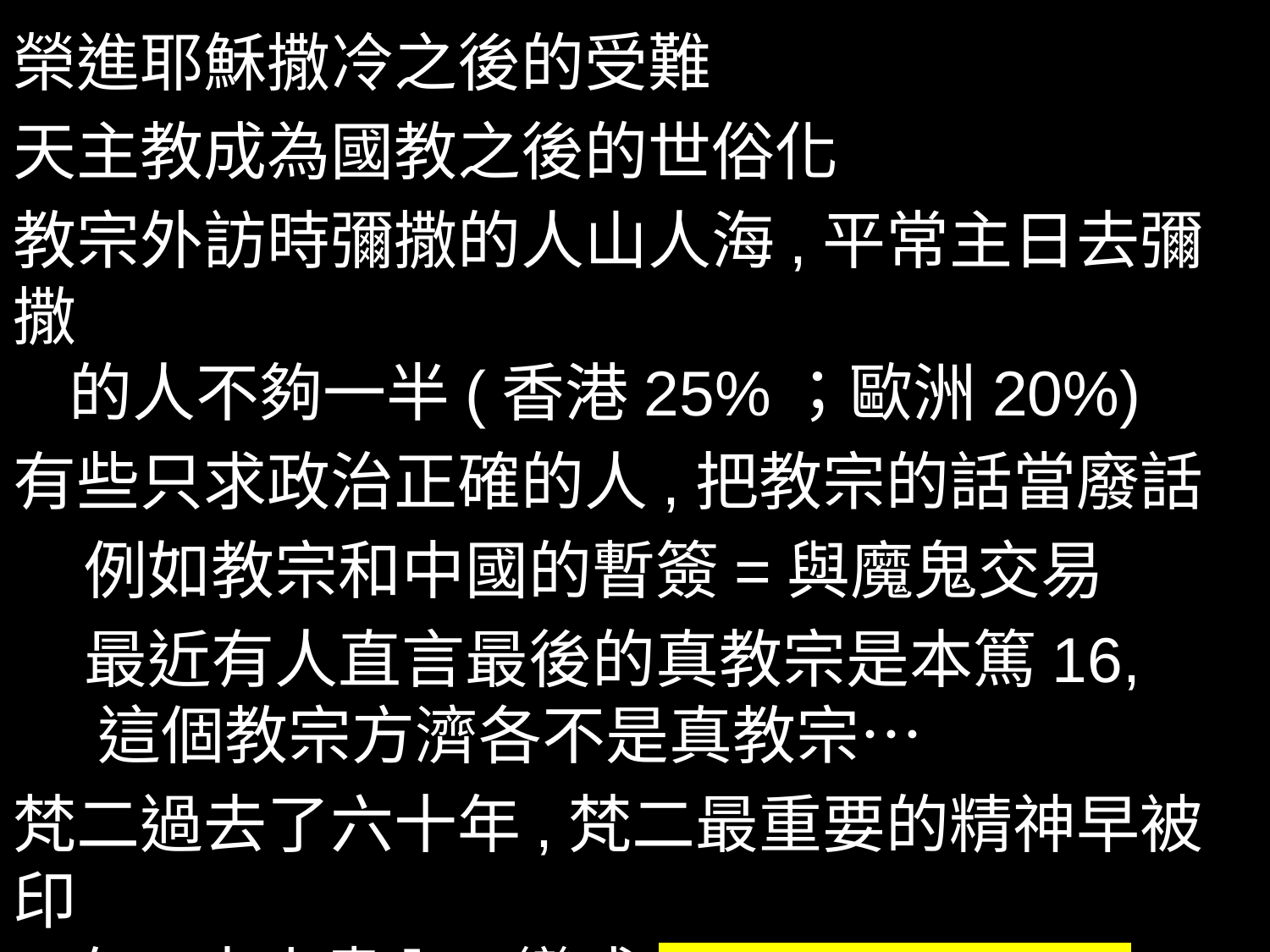

榮進耶穌撒冷之後的受難
天主教成為國教之後的世俗化
教宗外訪時彌撒的人山人海,平常主日去彌撒
    的人不夠一半(香港25%；歐洲20%)
有些只求政治正確的人,把教宗的話當廢話
    例如教宗和中國的暫簽=與魔鬼交易
    最近有人直言最後的真教宗是本篤16,
    這個教宗方濟各不是真教宗…
梵二過去了六十年,梵二最重要的精神早被印
    在一本小書內，變成　Best kept secret